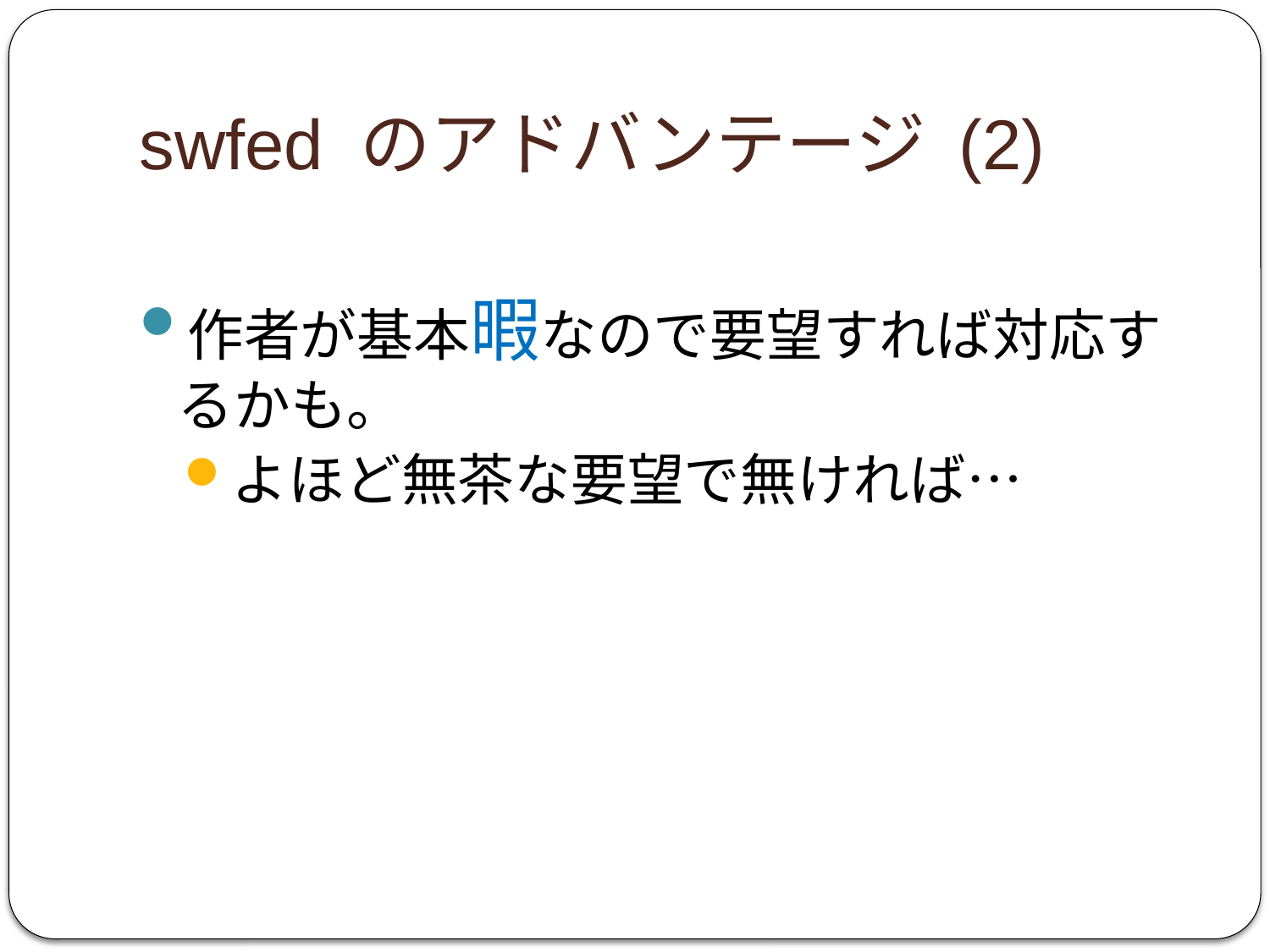

# swfed のアドバンテージ (2)

作者が基本暇なので要望すれば対応するかも。
よほど無茶な要望で無ければ…